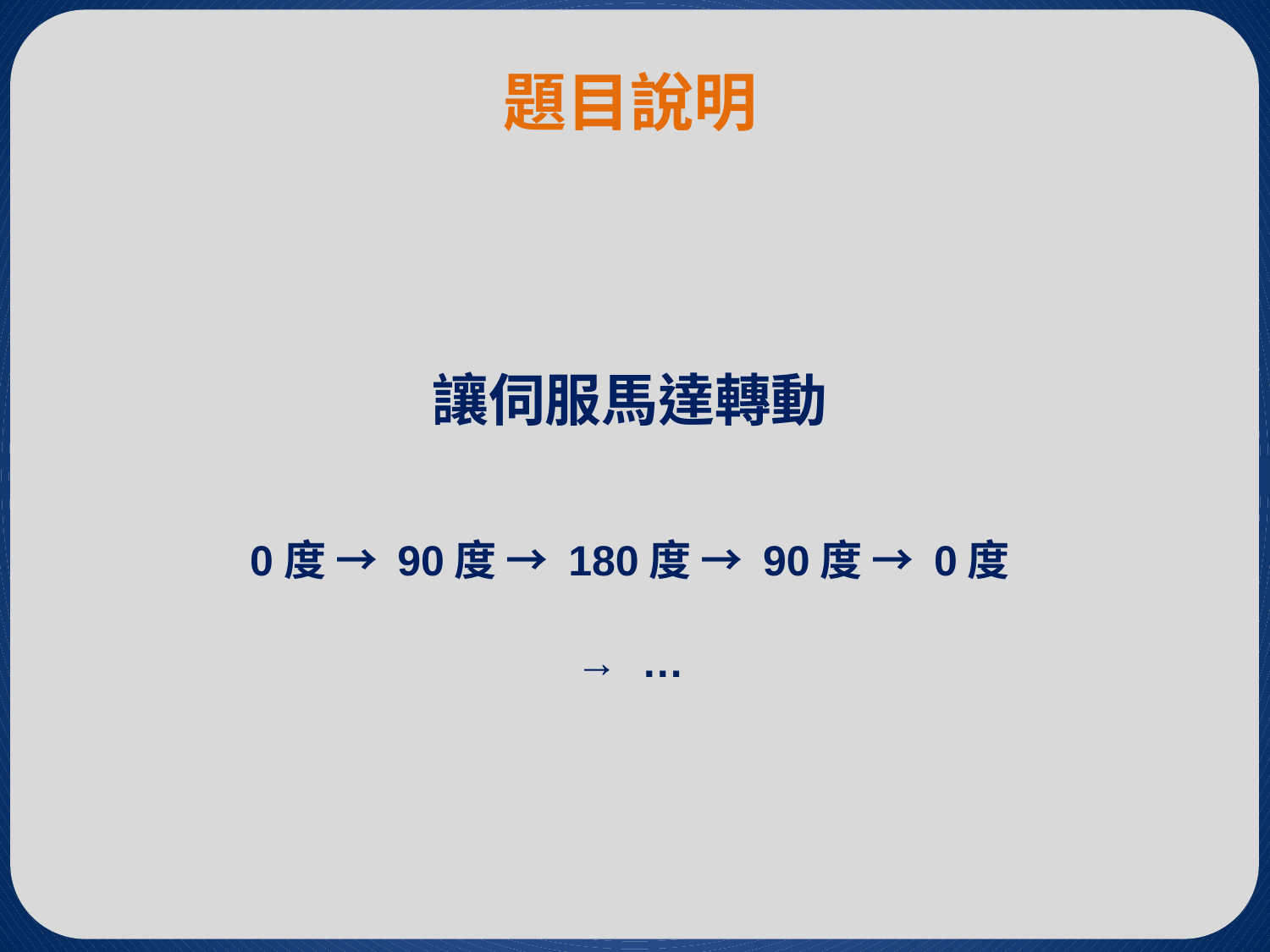

題目說明
讓伺服馬達轉動

0度 → 90度 → 180度 → 90度 → 0度

 →  …